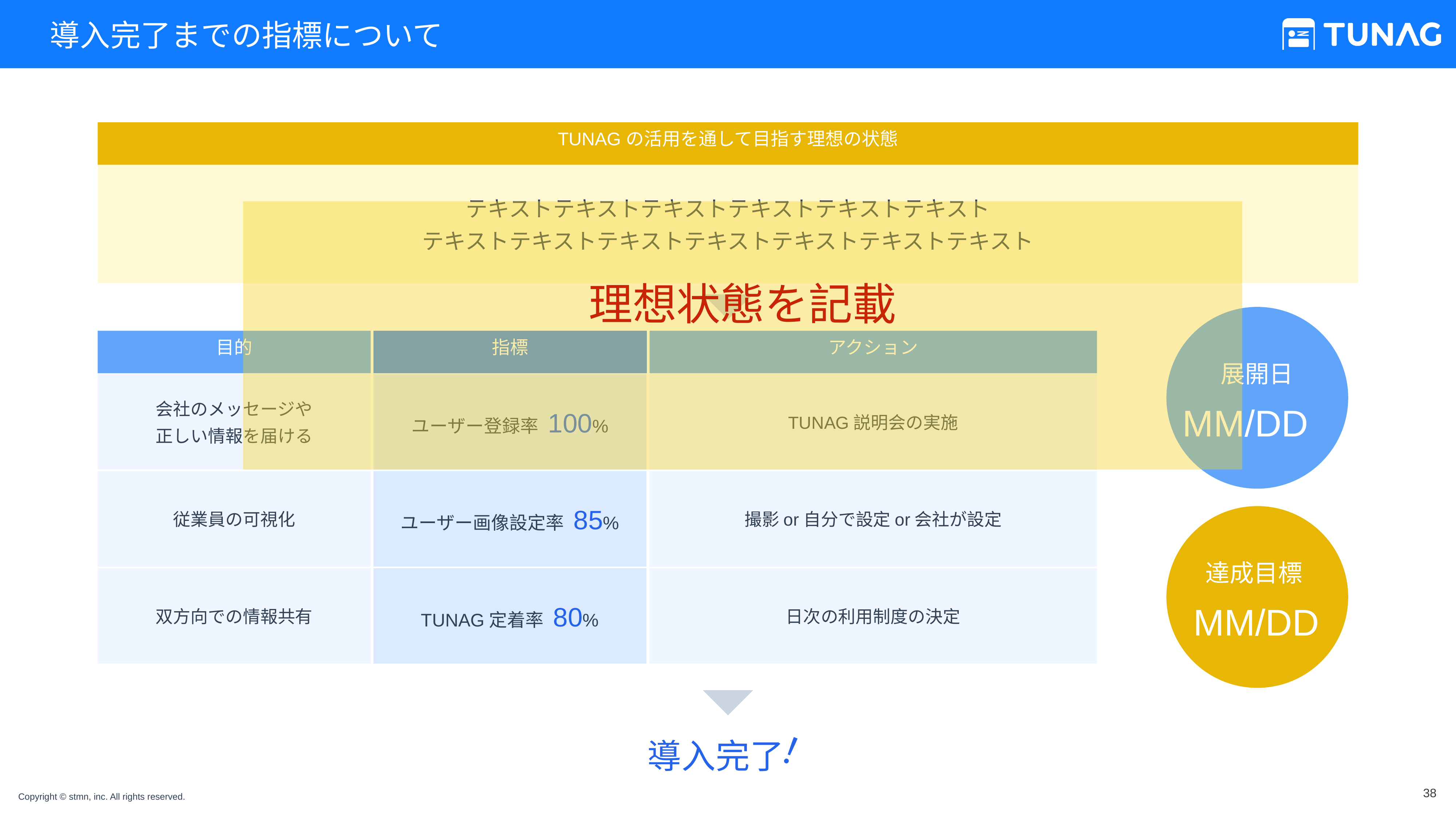

# 導入完了までの指標について
TUNAGの活用を通して目指す理想の状態
テキストテキストテキストテキストテキストテキスト
テキストテキストテキストテキストテキストテキストテキスト

理想状態を記載

目的
指標
アクション
展開日
会社のメッセージや
正しい情報を届ける
ユーザー登録率 100%
TUNAG説明会の実施
MM/DD
従業員の可視化
ユーザー画像設定率 85%
撮影or自分で設定or会社が設定

達成目標
双方向での情報共有
TUNAG定着率 80%
日次の利用制度の決定
MM/DD

！
導入完了
38